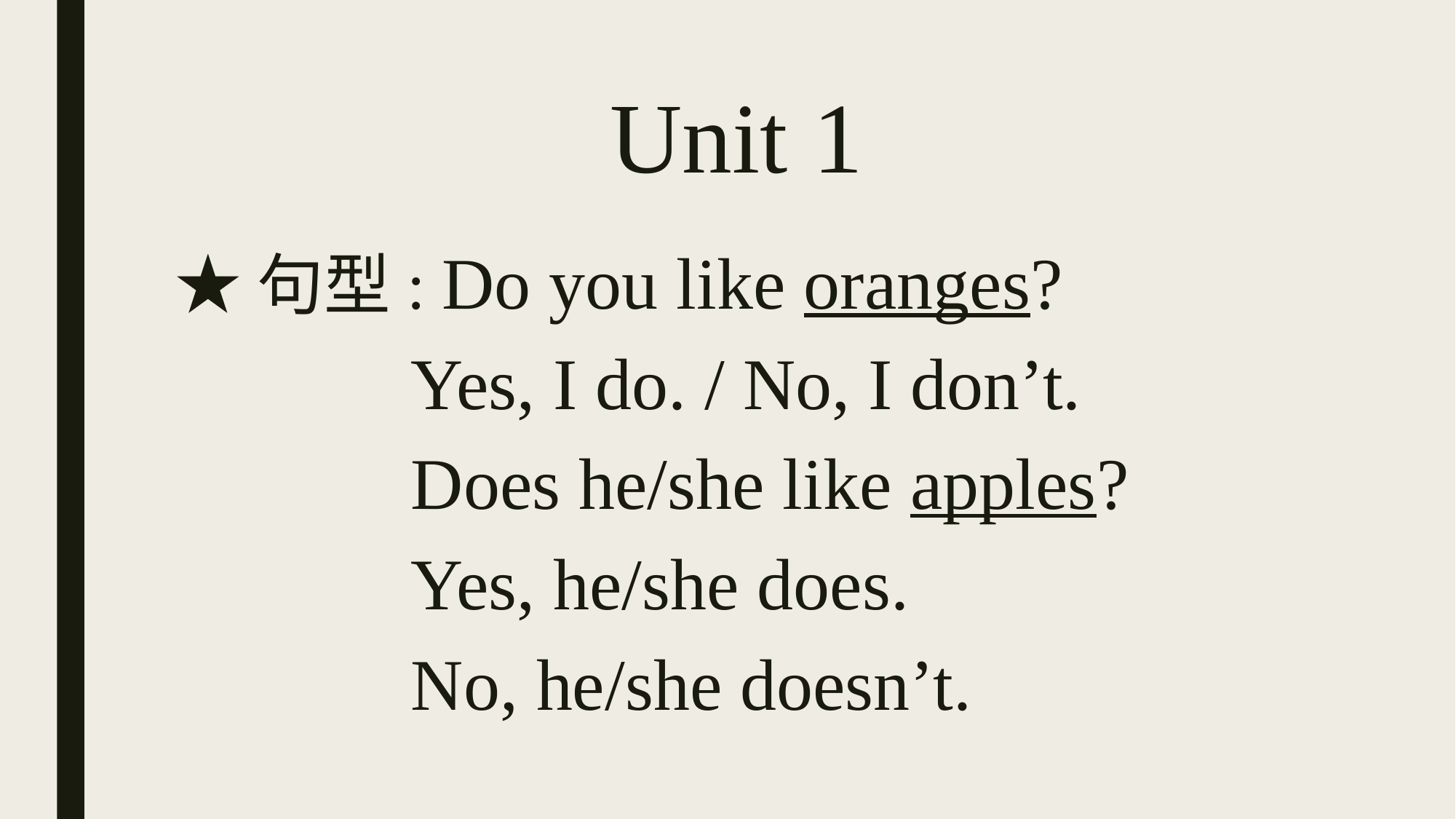

# Unit 1
★句型: Do you like oranges?
             Yes, I do. / No, I don’t.
             Does he/she like apples?
             Yes, he/she does.
             No, he/she doesn’t.